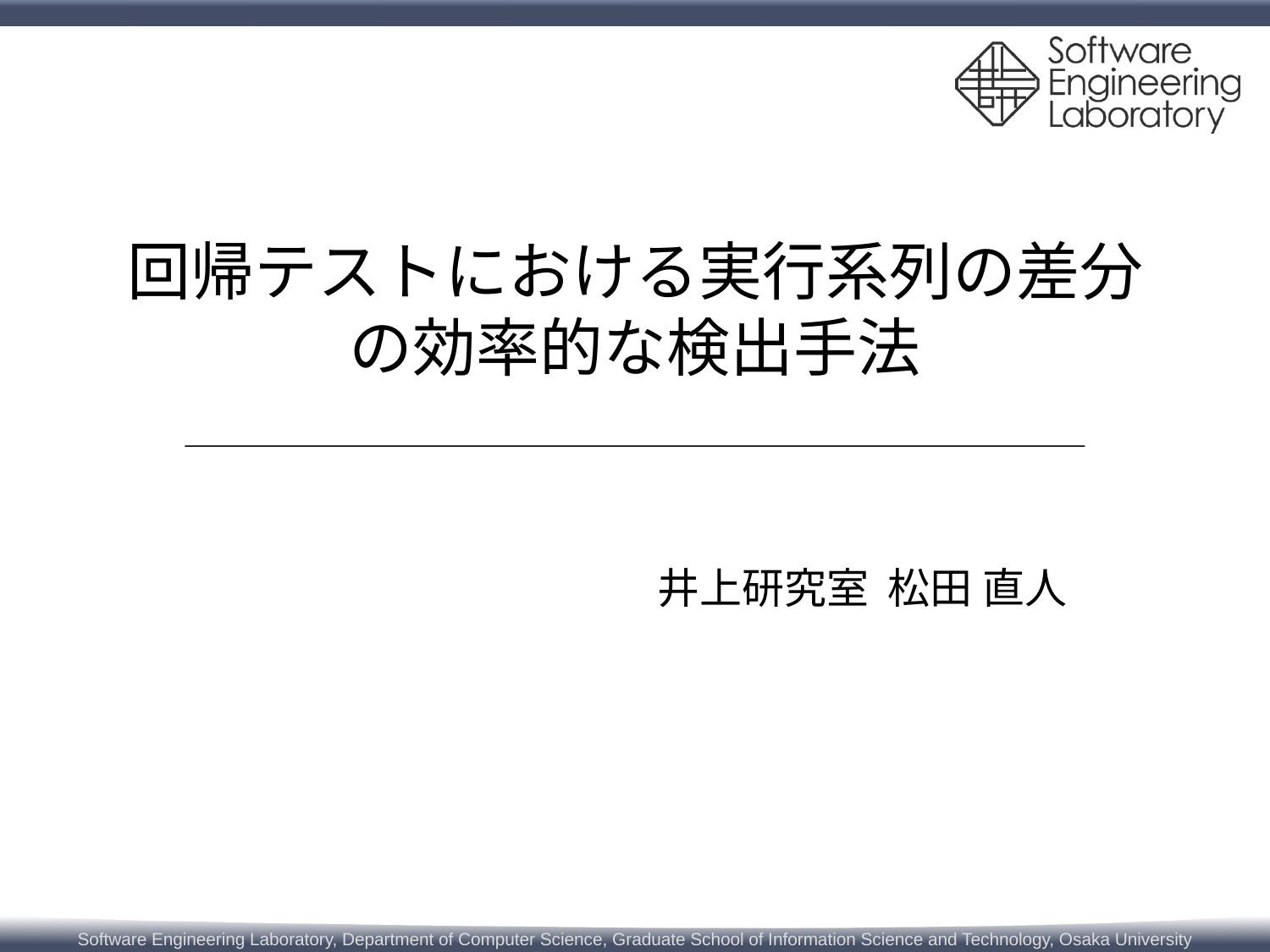

# 回帰テストにおける実行系列の差分の効率的な検出手法

井上研究室  松田 直人